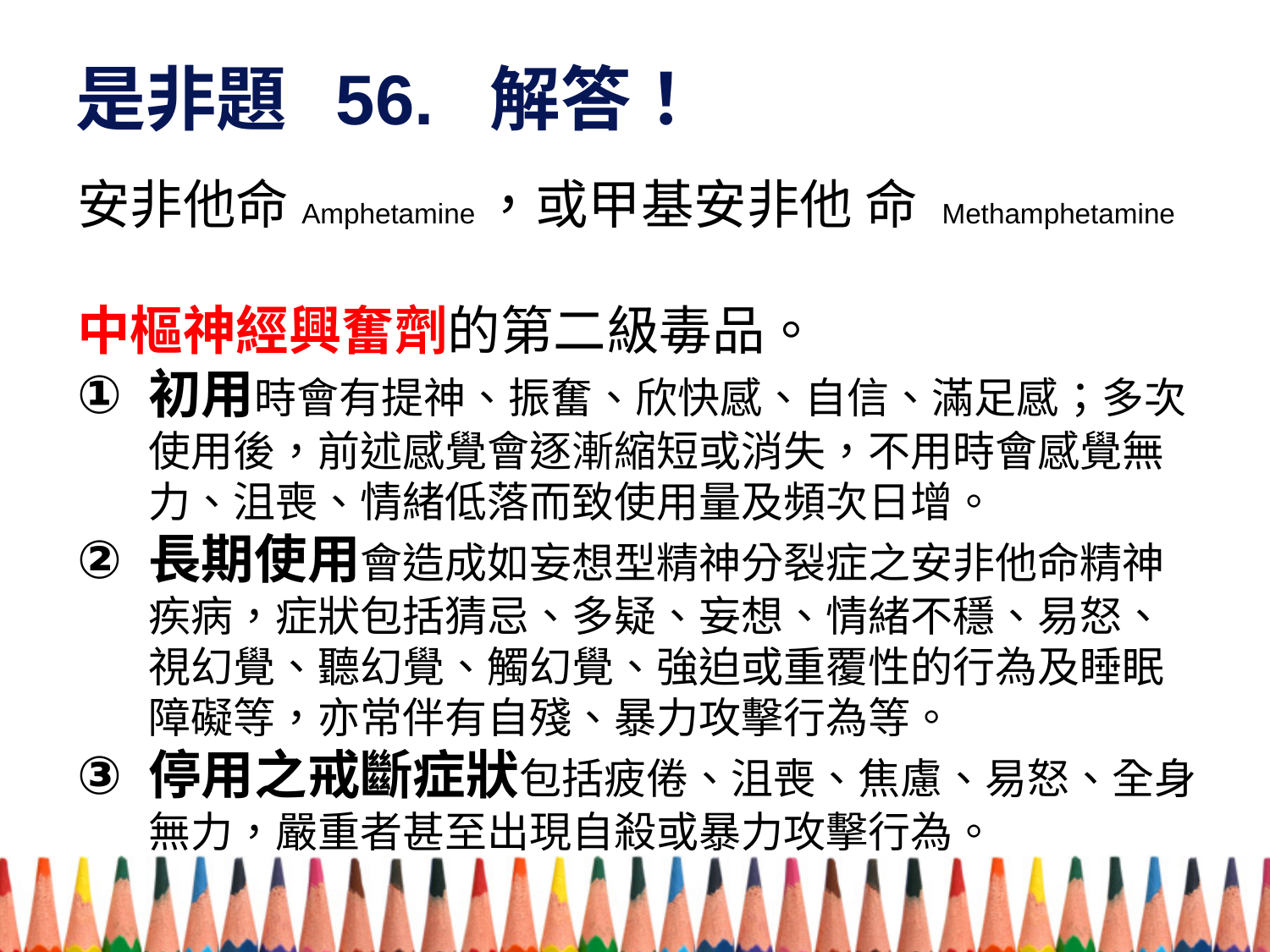

# 是非題  56.  解答！
安非他命Amphetamine，或甲基安非他 命 Methamphetamine

中樞神經興奮劑的第二級毒品。
初用時會有提神、振奮、欣快感、自信、滿足感；多次使用後，前述感覺會逐漸縮短或消失，不用時會感覺無力、沮喪、情緒低落而致使用量及頻次日增。
長期使用會造成如妄想型精神分裂症之安非他命精神疾病，症狀包括猜忌、多疑、妄想、情緒不穩、易怒、視幻覺、聽幻覺、觸幻覺、強迫或重覆性的行為及睡眠障礙等，亦常伴有自殘、暴力攻擊行為等。
停用之戒斷症狀包括疲倦、沮喪、焦慮、易怒、全身無力，嚴重者甚至出現自殺或暴力攻擊行為。